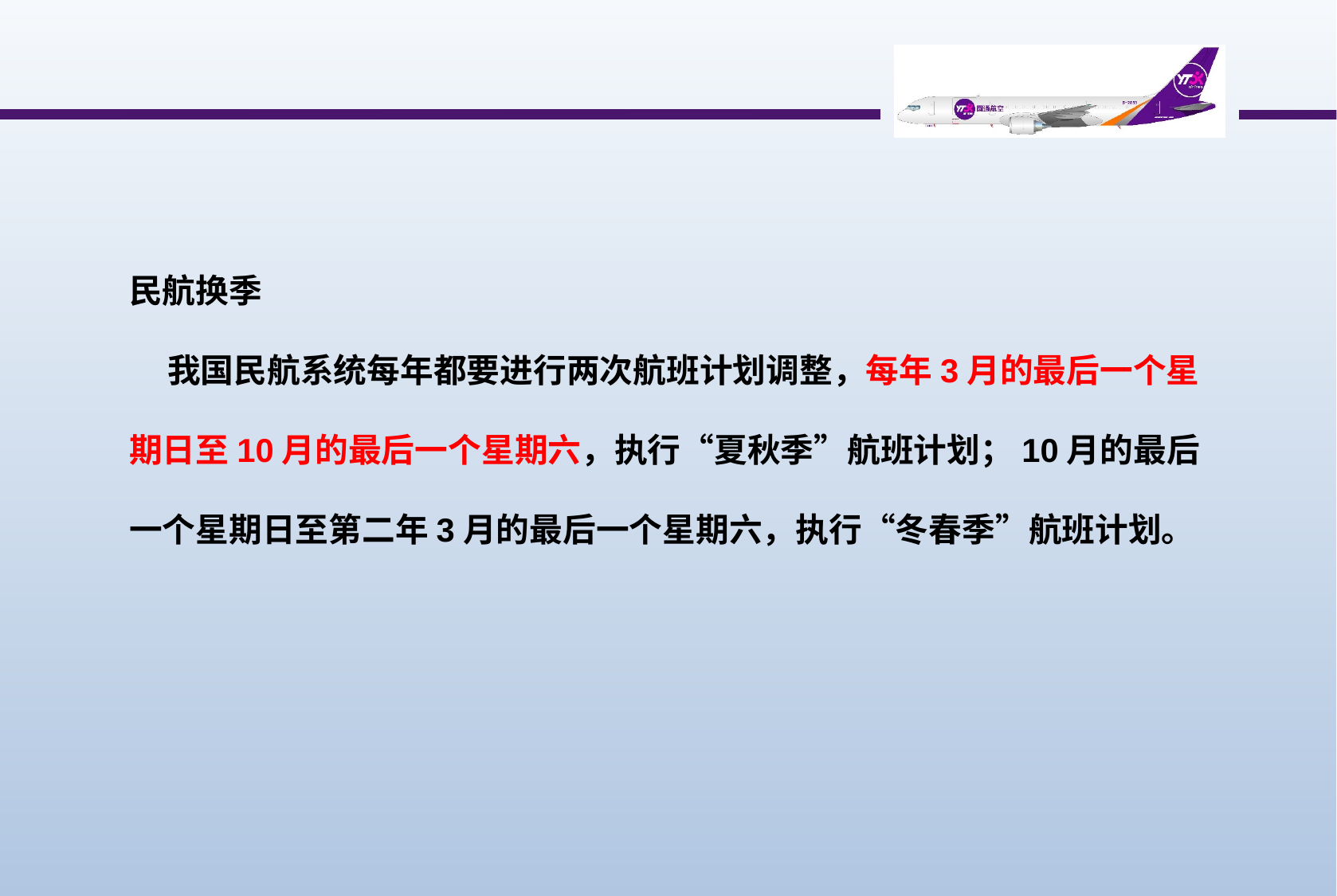

民航换季
    我国民航系统每年都要进行两次航班计划调整，每年3月的最后一个星期日至10月的最后一个星期六，执行“夏秋季”航班计划；10月的最后一个星期日至第二年3月的最后一个星期六，执行“冬春季”航班计划。
2